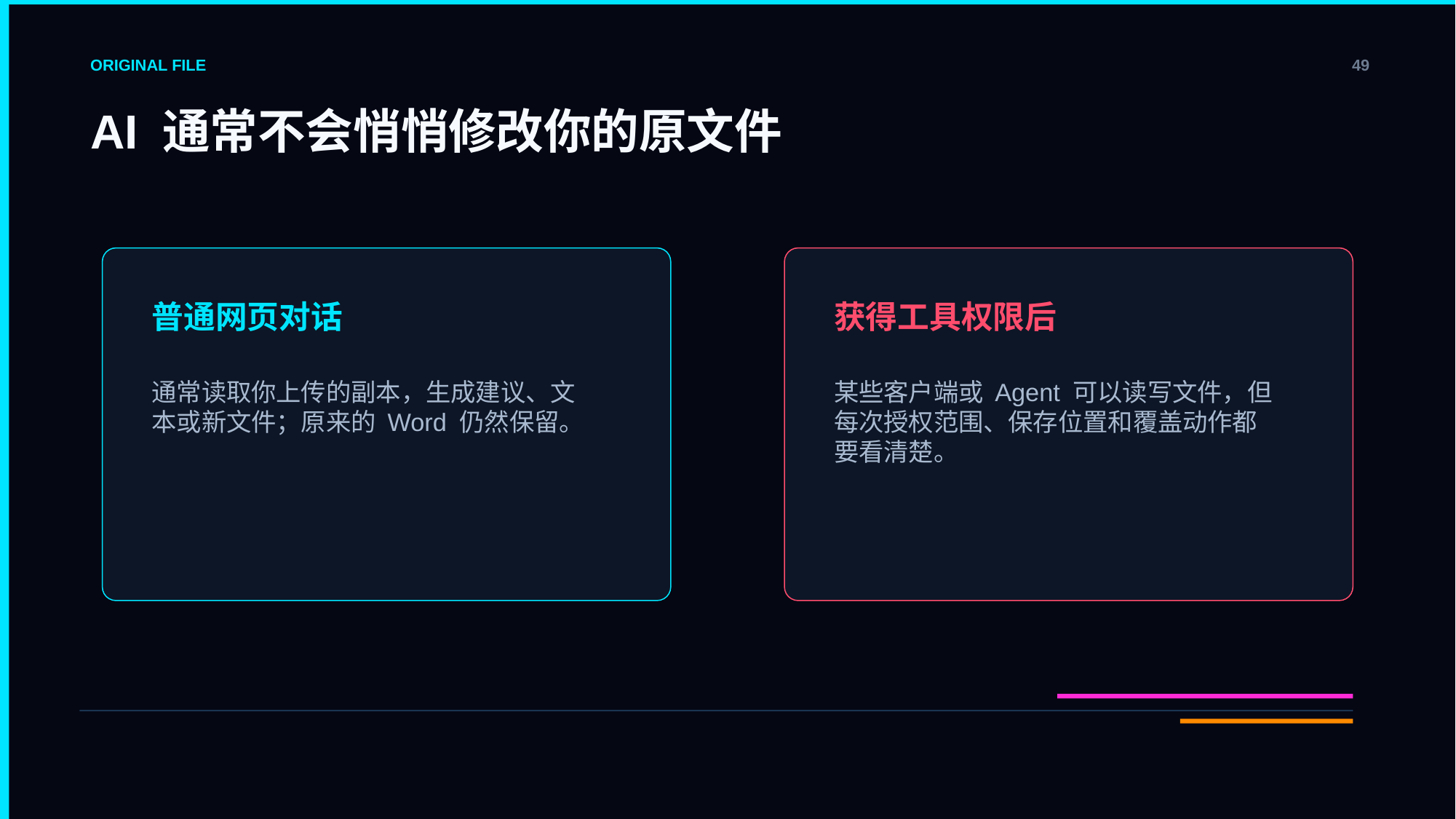

ORIGINAL FILE
49
AI 通常不会悄悄修改你的原文件

普通网页对话
获得工具权限后
通常读取你上传的副本，生成建议、文本或新文件；原来的 Word 仍然保留。
某些客户端或 Agent 可以读写文件，但每次授权范围、保存位置和覆盖动作都要看清楚。